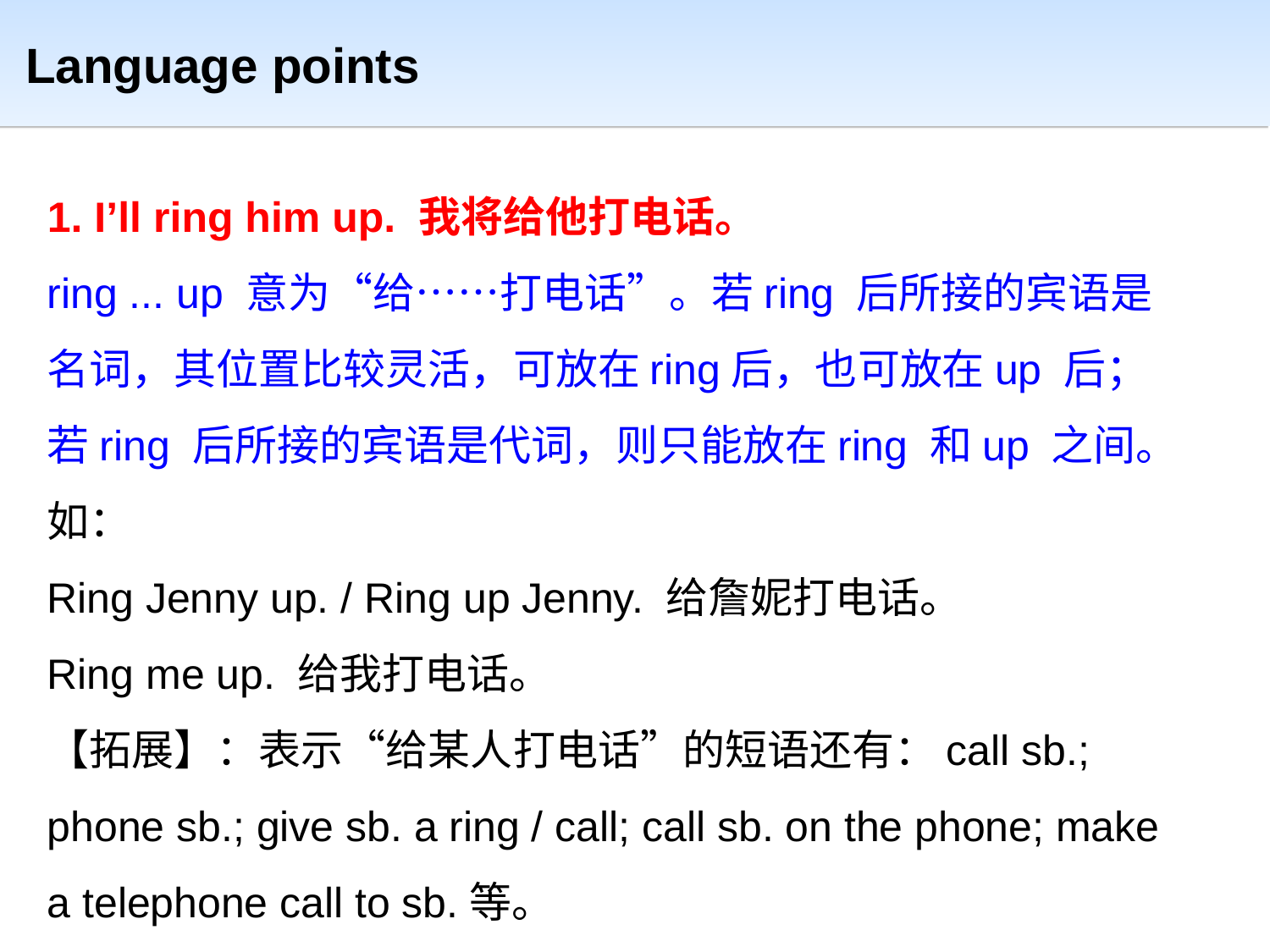

Language points
1. I’ll ring him up. 我将给他打电话。
ring ... up 意为“给……打电话”。若ring 后所接的宾语是名词，其位置比较灵活，可放在ring后，也可放在up 后；若ring 后所接的宾语是代词，则只能放在ring 和up 之间。如：
Ring Jenny up. / Ring up Jenny. 给詹妮打电话。
Ring me up. 给我打电话。
【拓展】：表示“给某人打电话”的短语还有：call sb.; phone sb.; give sb. a ring / call; call sb. on the phone; make a telephone call to sb.等。